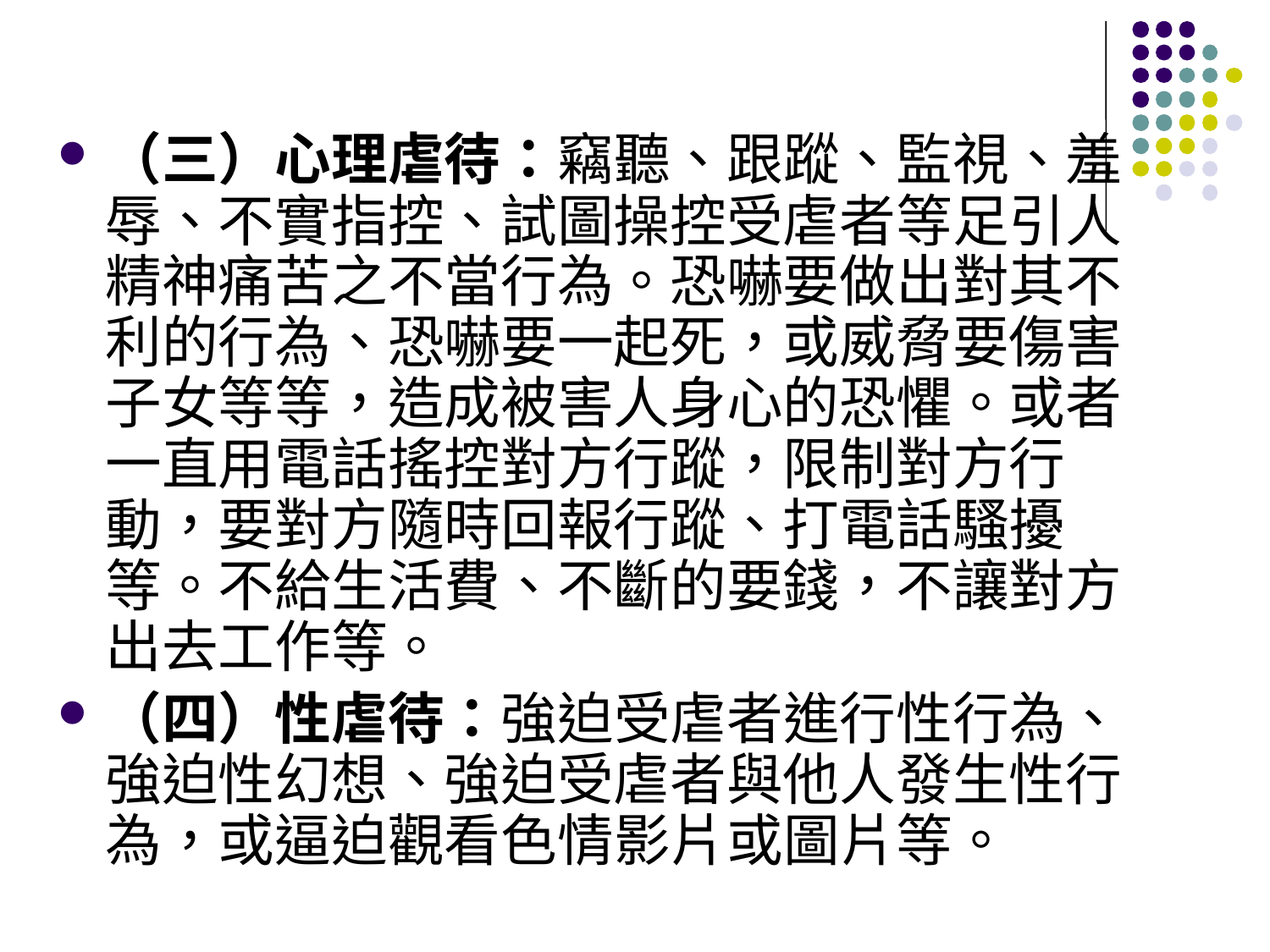

（三）心理虐待：竊聽、跟蹤、監視、羞辱、不實指控、試圖操控受虐者等足引人精神痛苦之不當行為。恐嚇要做出對其不利的行為、恐嚇要一起死，或威脅要傷害子女等等，造成被害人身心的恐懼。或者一直用電話搖控對方行蹤，限制對方行動，要對方隨時回報行蹤、打電話騷擾等。不給生活費、不斷的要錢，不讓對方出去工作等。
（四）性虐待：強迫受虐者進行性行為、強迫性幻想、強迫受虐者與他人發生性行為，或逼迫觀看色情影片或圖片等。